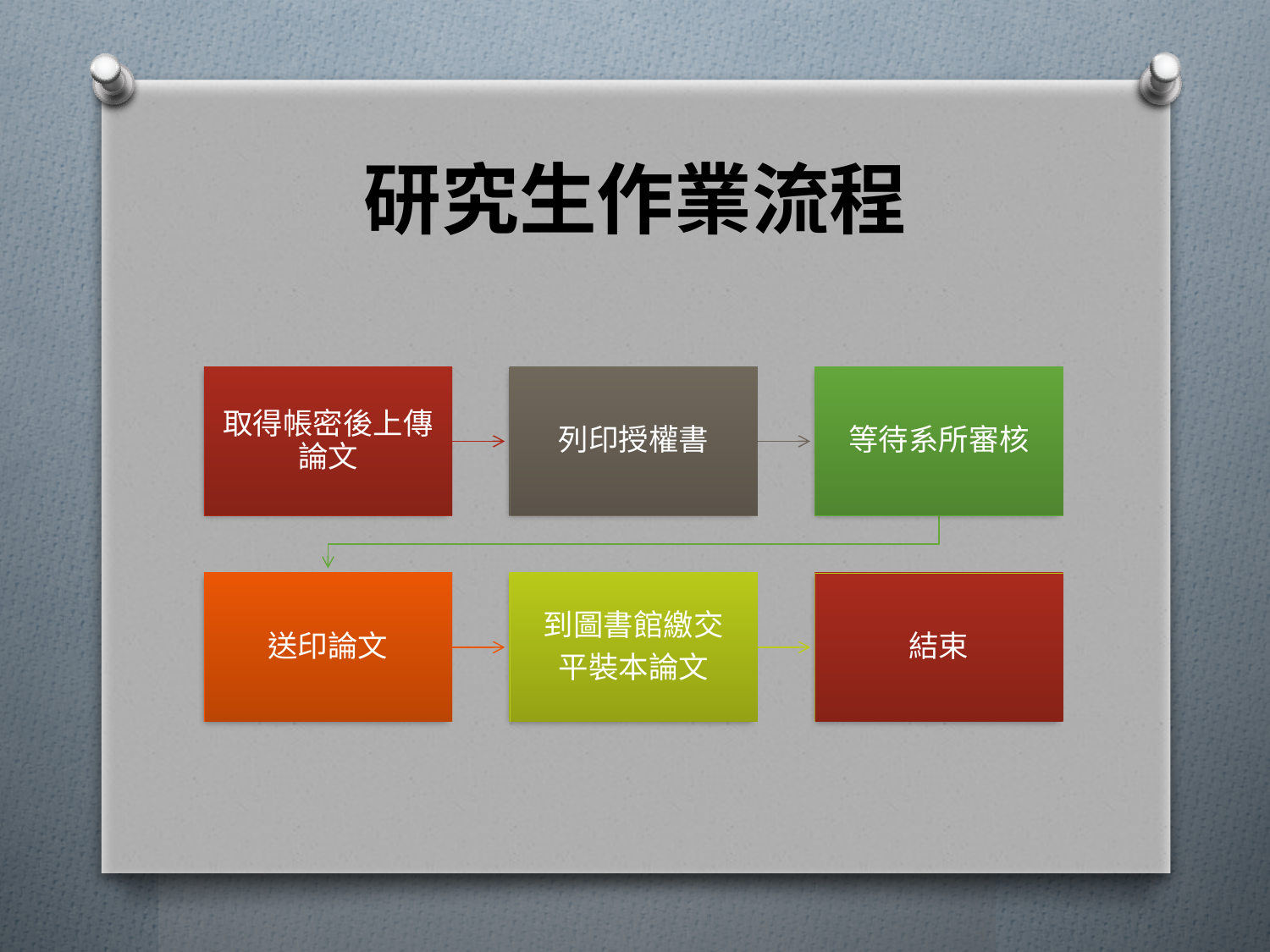

# 研究生作業流程

取得帳密後上傳論文

列印授權書

等待系所審核

送印論文

到圖書館繳交
平裝本論文
結束